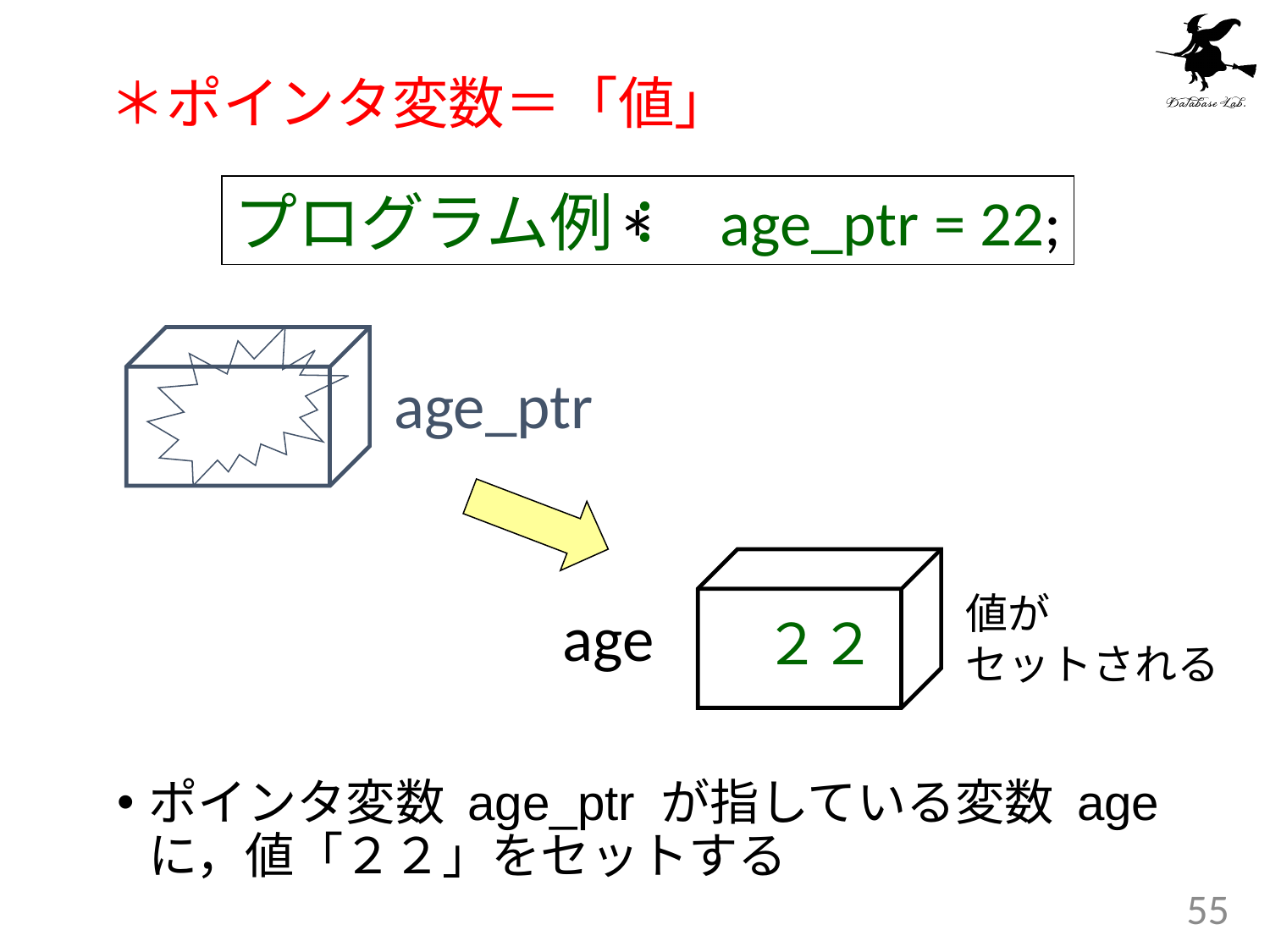

# ＊ポインタ変数＝「値」
プログラム例：  age_ptr = 22;
*

age_ptr

値が
セットされる
age
２２
ポインタ変数 age_ptr が指している変数 age に，値「２２」をセットする

55